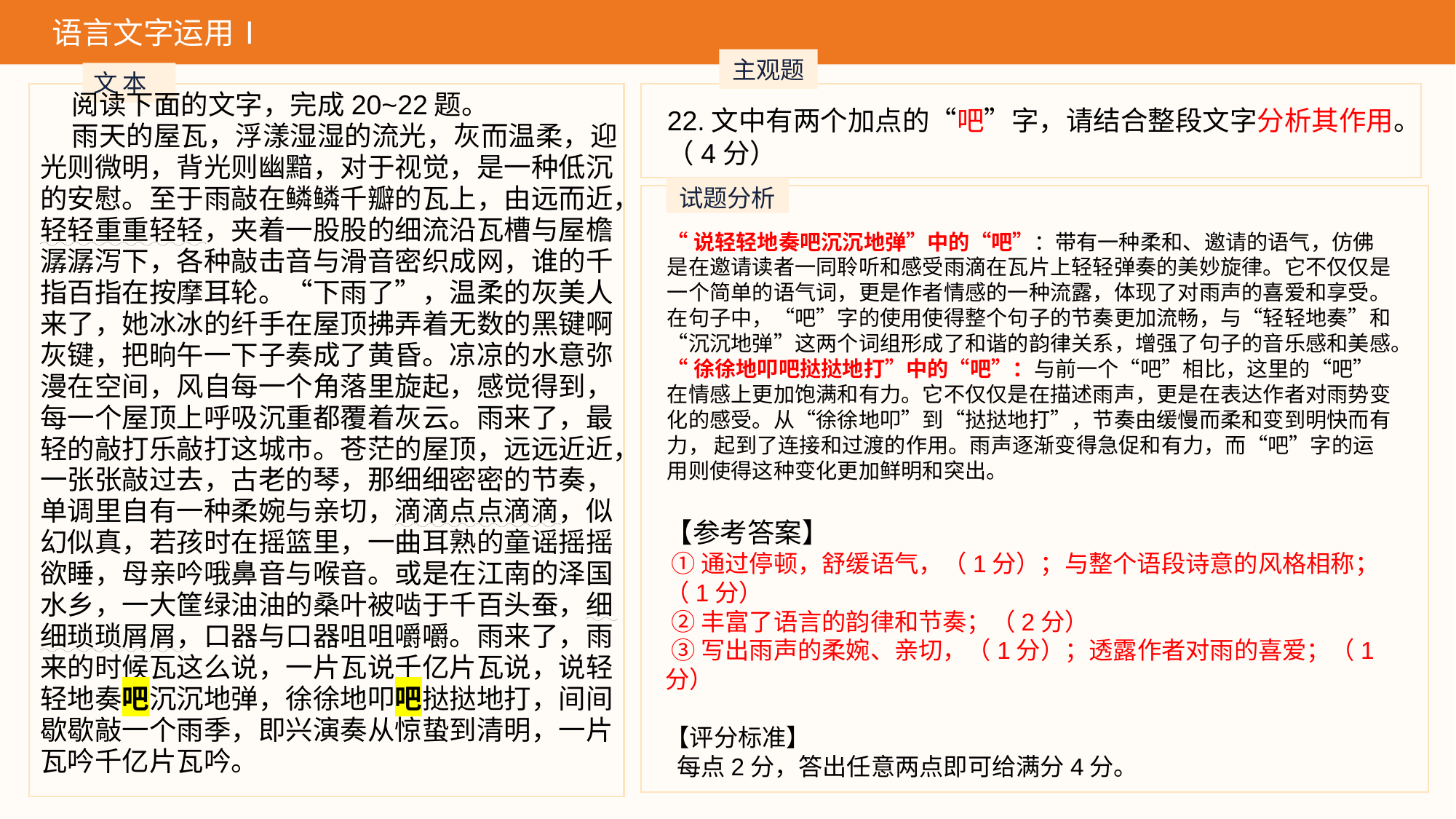

语言文字运用Ⅰ
主观题
文 本

阅读下面的文字，完成20~22题。
雨天的屋瓦，浮漾湿湿的流光，灰而温柔，迎光则微明，背光则幽黯，对于视觉，是一种低沉的安慰。至于雨敲在鳞鳞千瓣的瓦上，由远而近，轻轻重重轻轻，夹着一股股的细流沿瓦槽与屋檐潺潺泻下，各种敲击音与滑音密织成网，谁的千指百指在按摩耳轮。“下雨了”，温柔的灰美人来了，她冰冰的纤手在屋顶拂弄着无数的黑键啊灰键，把晌午一下子奏成了黄昏。凉凉的水意弥漫在空间，风自每一个角落里旋起，感觉得到，每一个屋顶上呼吸沉重都覆着灰云。雨来了，最轻的敲打乐敲打这城市。苍茫的屋顶，远远近近，一张张敲过去，古老的琴，那细细密密的节奏，单调里自有一种柔婉与亲切，滴滴点点滴滴，似幻似真，若孩时在摇篮里，一曲耳熟的童谣摇摇欲睡，母亲吟哦鼻音与喉音。或是在江南的泽国水乡，一大筐绿油油的桑叶被啮于千百头蚕，细细琐琐屑屑，口器与口器咀咀嚼嚼。雨来了，雨来的时候瓦这么说，一片瓦说千亿片瓦说，说轻轻地奏吧沉沉地弹，徐徐地叩吧挞挞地打，间间歇歇敲一个雨季，即兴演奏从惊蛰到清明，一片瓦吟千亿片瓦吟。

22.文中有两个加点的“吧”字，请结合整段文字分析其作用。（4分）
试题分析

“说轻轻地奏吧沉沉地弹”中的“吧”：带有一种柔和、邀请的语气，仿佛是在邀请读者一同聆听和感受雨滴在瓦片上轻轻弹奏的美妙旋律。它不仅仅是一个简单的语气词，更是作者情感的一种流露，体现了对雨声的喜爱和享受。在句子中，“吧”字的使用使得整个句子的节奏更加流畅，与“轻轻地奏”和“沉沉地弹”这两个词组形成了和谐的韵律关系，增强了句子的音乐感和美感。
“徐徐地叩吧挞挞地打”中的“吧”：与前一个“吧”相比，这里的“吧”在情感上更加饱满和有力。它不仅仅是在描述雨声，更是在表达作者对雨势变化的感受。从“徐徐地叩”到“挞挞地打”，节奏由缓慢而柔和变到明快而有力， 起到了连接和过渡的作用。雨声逐渐变得急促和有力，而“吧”字的运用则使得这种变化更加鲜明和突出。
【参考答案】
 ①通过停顿，舒缓语气，（1分）；与整个语段诗意的风格相称；（1分）
 ②丰富了语言的韵律和节奏；（2分）
 ③写出雨声的柔婉、亲切，（1分）；透露作者对雨的喜爱；（1分）

【评分标准】
 每点2分，答出任意两点即可给满分4分。